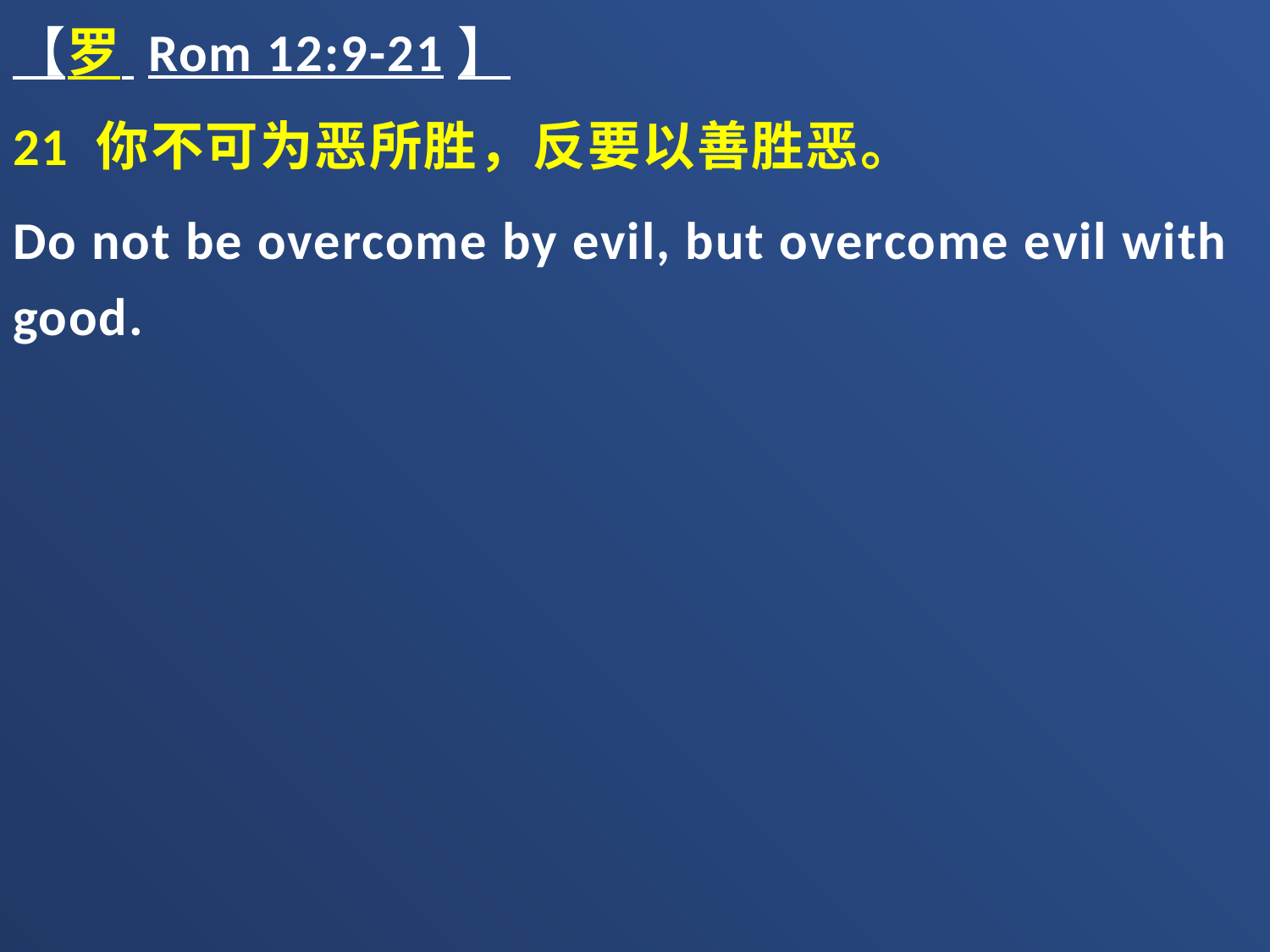

【罗 Rom 12:9-21】
21 你不可为恶所胜，反要以善胜恶。
Do not be overcome by evil, but overcome evil with good.